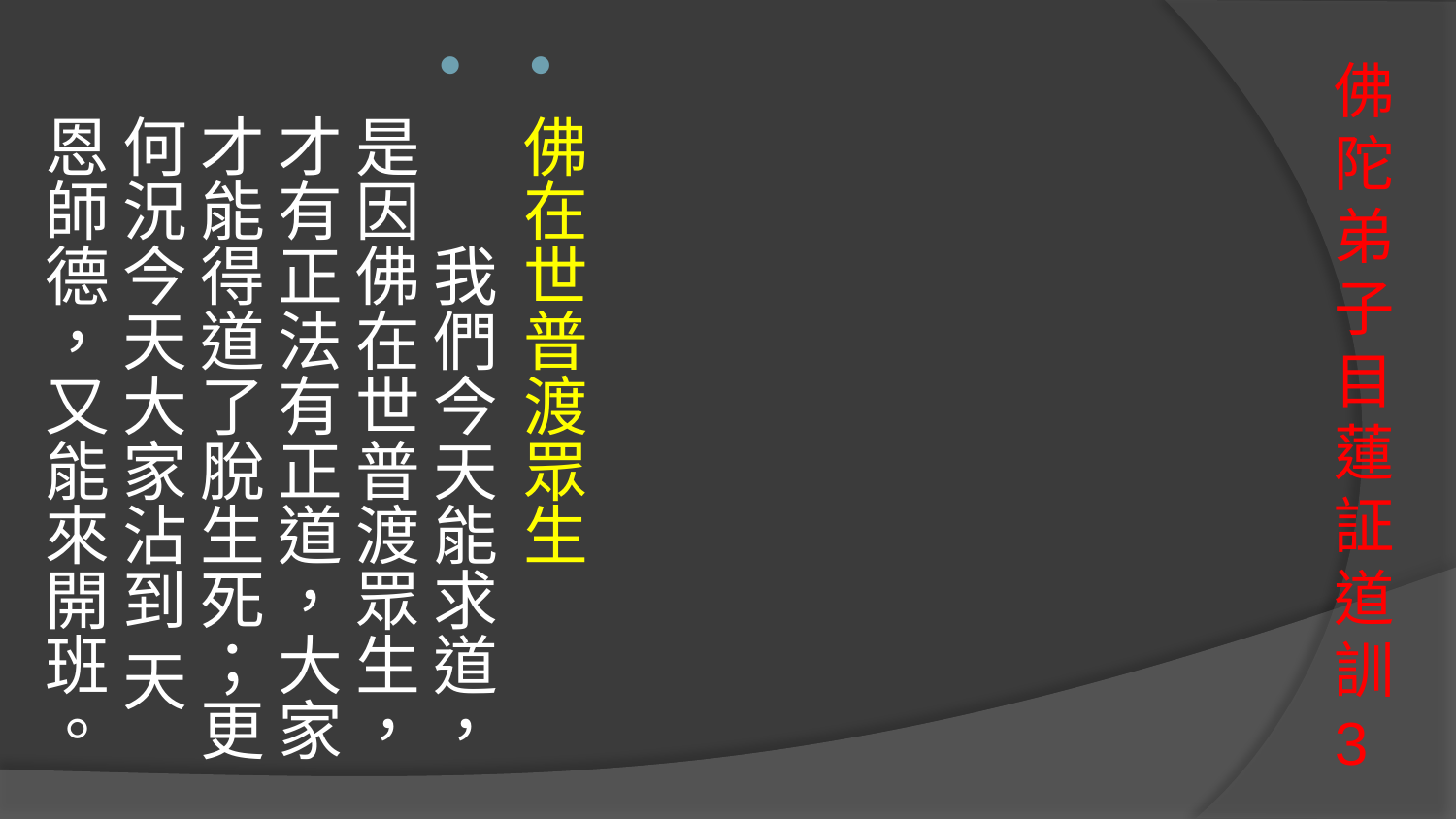

佛在世普渡眾生
　　我們今天能求道，是因佛在世普渡眾生，才有正法有正道，大家才能得道了脫生死；更何況今天大家沾到 天恩師德，又能來開班。
# 佛陀弟子目蓮証道訓3